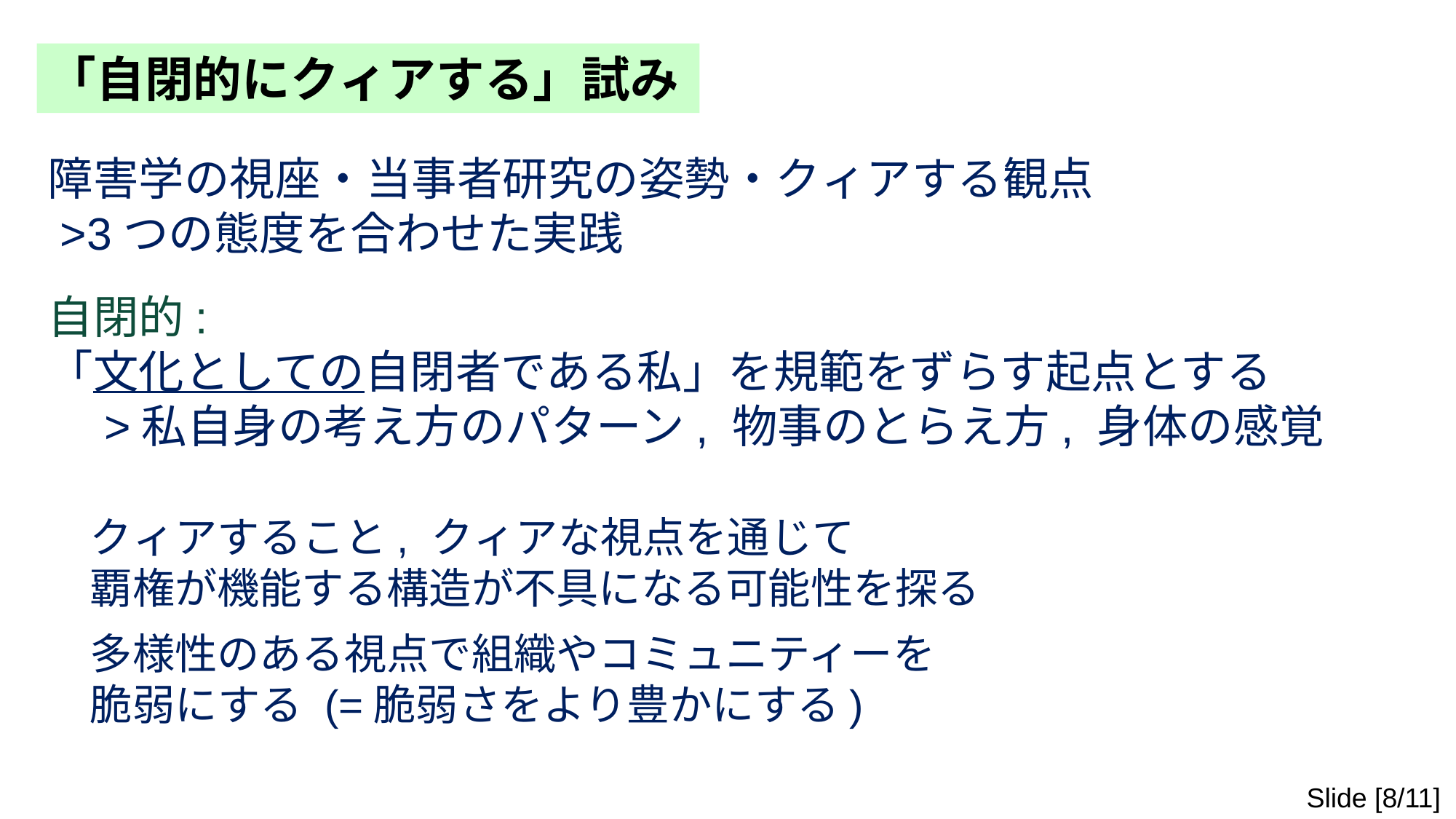

「自閉的にクィアする」試み
障害学の視座・当事者研究の姿勢・クィアする観点
 >3つの態度を合わせた実践

自閉的:
「文化としての自閉者である私」を規範をずらす起点とする
　>私自身の考え方のパターン, 物事のとらえ方, 身体の感覚

　クィアすること, クィアな視点を通じて
　覇権が機能する構造が不具になる可能性を探る

　多様性のある視点で組織やコミュニティーを
　脆弱にする (=脆弱さをより豊かにする)